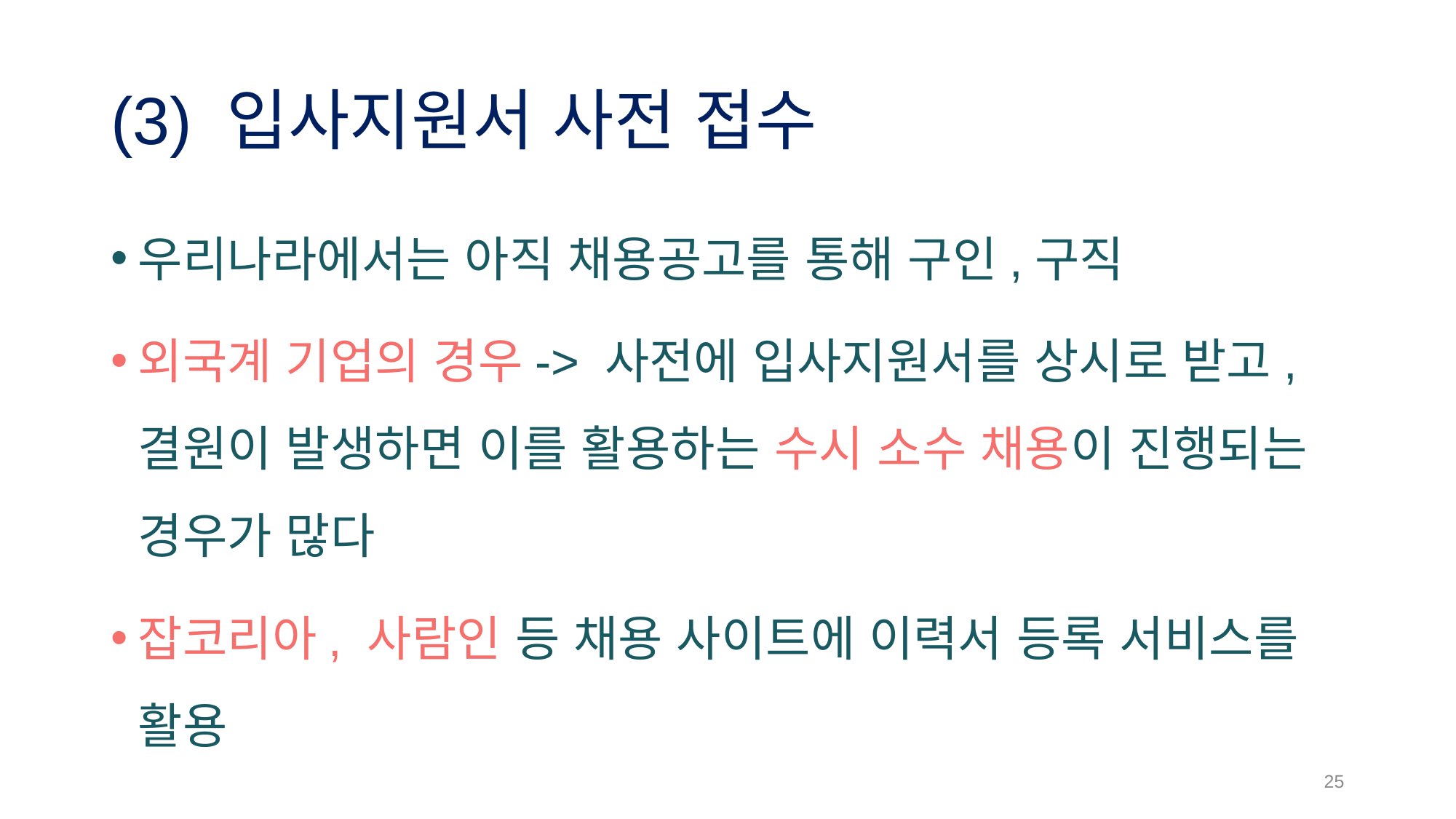

# (3) 입사지원서 사전 접수
우리나라에서는 아직 채용공고를 통해 구인,구직
외국계 기업의 경우-> 사전에 입사지원서를 상시로 받고, 결원이 발생하면 이를 활용하는 수시 소수 채용이 진행되는 경우가 많다
잡코리아, 사람인 등 채용 사이트에 이력서 등록 서비스를 활용
25